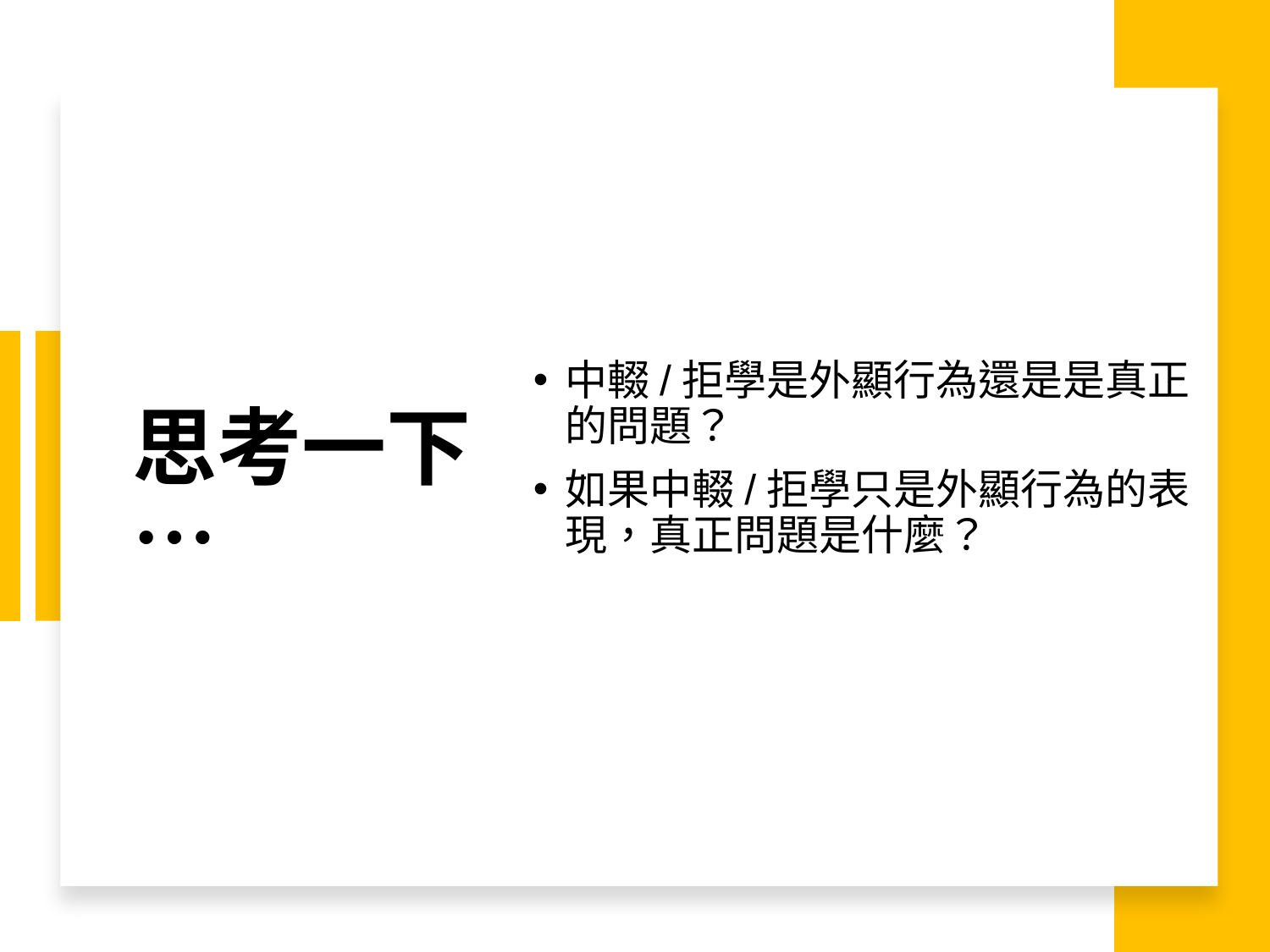

中輟/拒學是外顯行為還是是真正的問題？
如果中輟/拒學只是外顯行為的表現，真正問題是什麼？

# 思考一下…